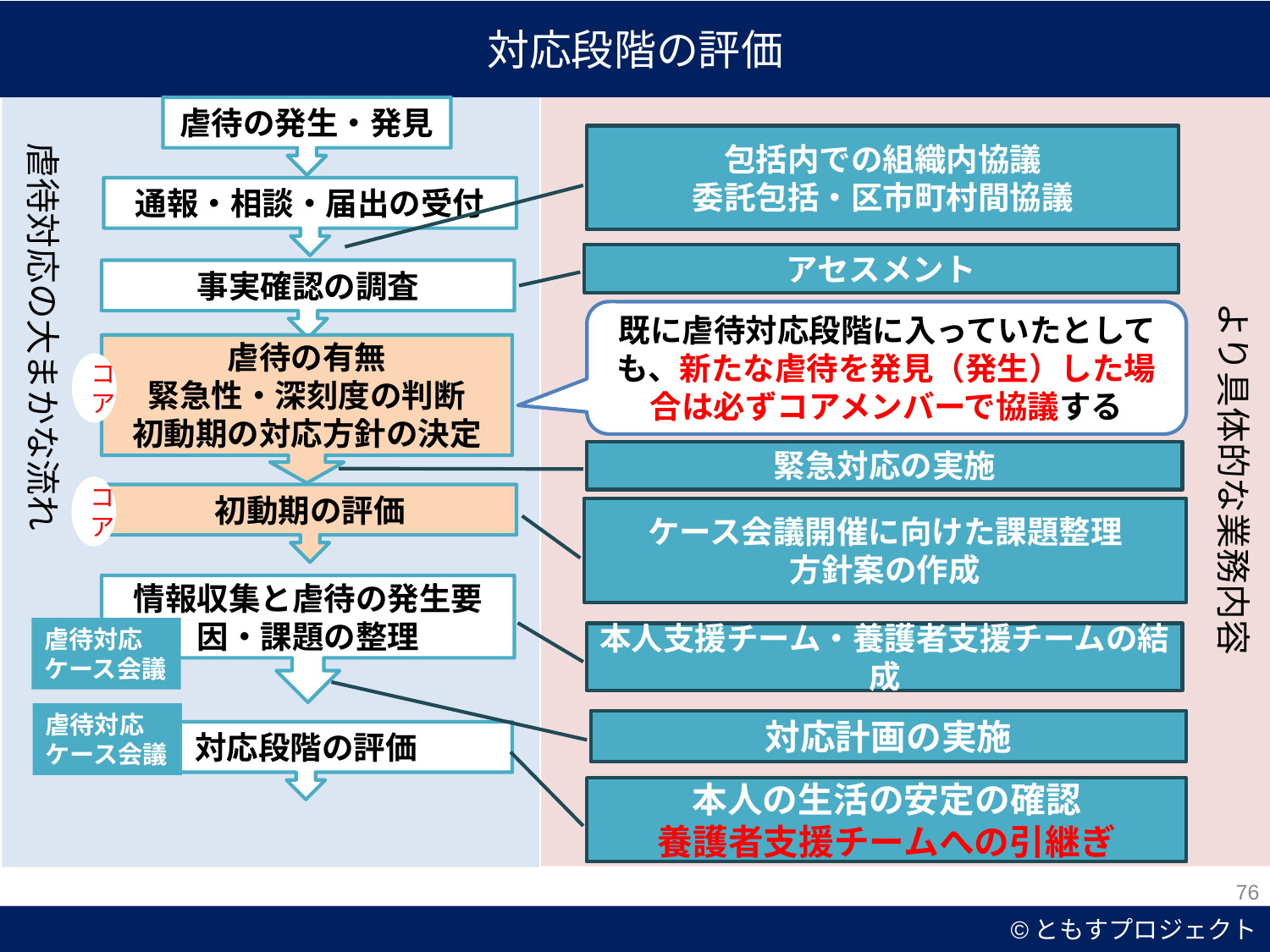

対応段階の評価
1‘ｃｘ

虐待の発生・発見
より具体的な業務内容
包括内での組織内協議
委託包括・区市町村間協議
虐待対応の大まかな流れ
通報・相談・届出の受付
アセスメント
事実確認の調査
既に虐待対応段階に入っていたとしても、新たな虐待を発見（発生）した場合は必ずコアメンバーで協議する
虐待の有無
緊急性・深刻度の判断
初動期の対応方針の決定
コア
緊急対応の実施
コア
初動期の評価
ケース会議開催に向けた課題整理
方針案の作成
情報収集と虐待の発生要因・課題の整理
虐待対応ケース会議
本人支援チーム・養護者支援チームの結成
虐待対応ケース会議
対応計画の実施
対応段階の評価
本人の生活の安定の確認
養護者支援チームへの引継ぎ
76
©ともすプロジェクト